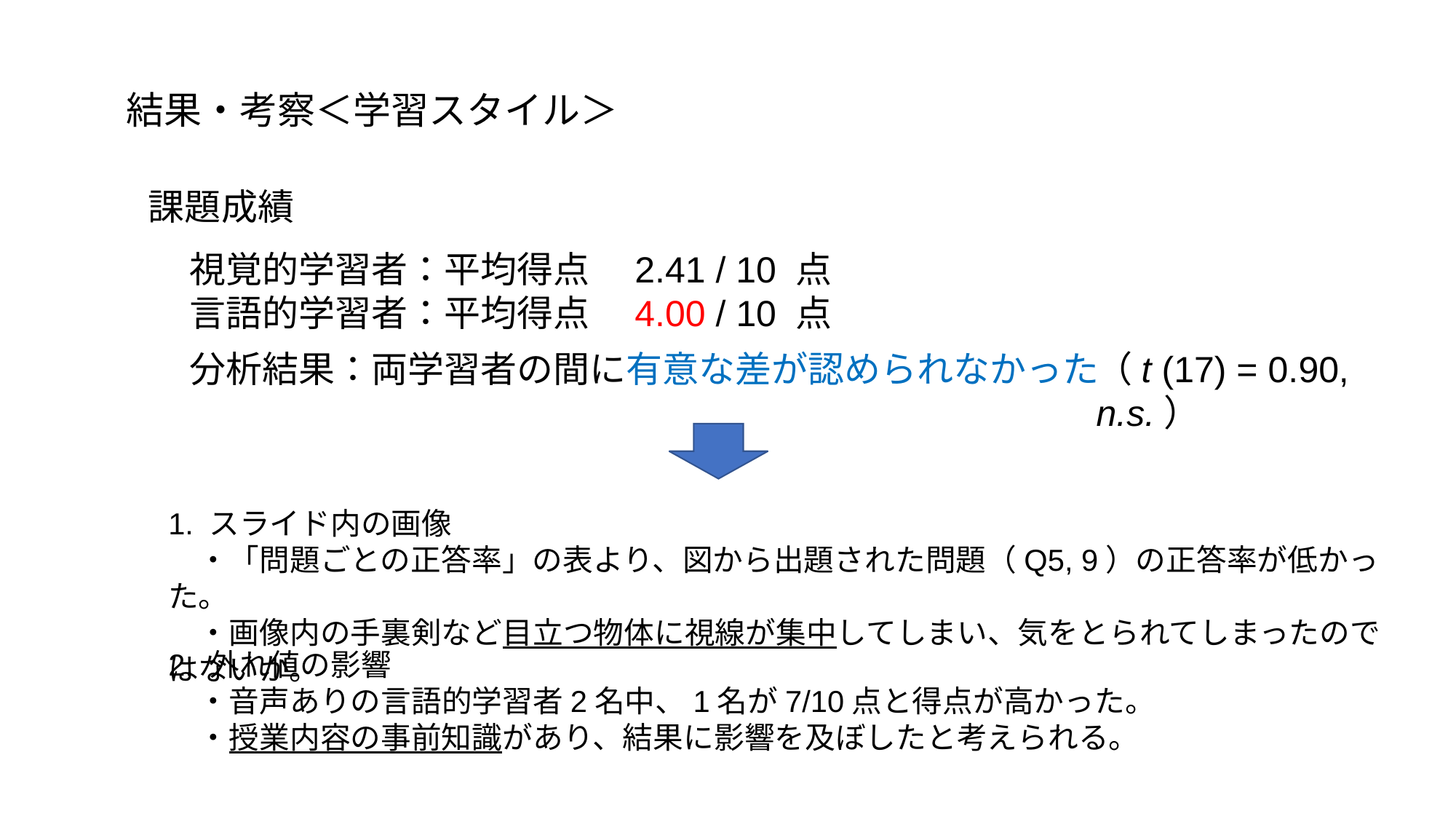

結果・考察＜学習スタイル＞
課題成績
視覚的学習者：平均得点　2.41 / 10 点
言語的学習者：平均得点　4.00 / 10 点
分析結果：両学習者の間に有意な差が認められなかった
（t (17) = 0.90, n.s.）

1. スライド内の画像
　・「問題ごとの正答率」の表より、図から出題された問題（Q5, 9）の正答率が低かった。
　・画像内の手裏剣など目立つ物体に視線が集中してしまい、気をとられてしまったのではないか。
2. 外れ値の影響
　・音声ありの言語的学習者2名中、1名が7/10点と得点が高かった。
　・授業内容の事前知識があり、結果に影響を及ぼしたと考えられる。